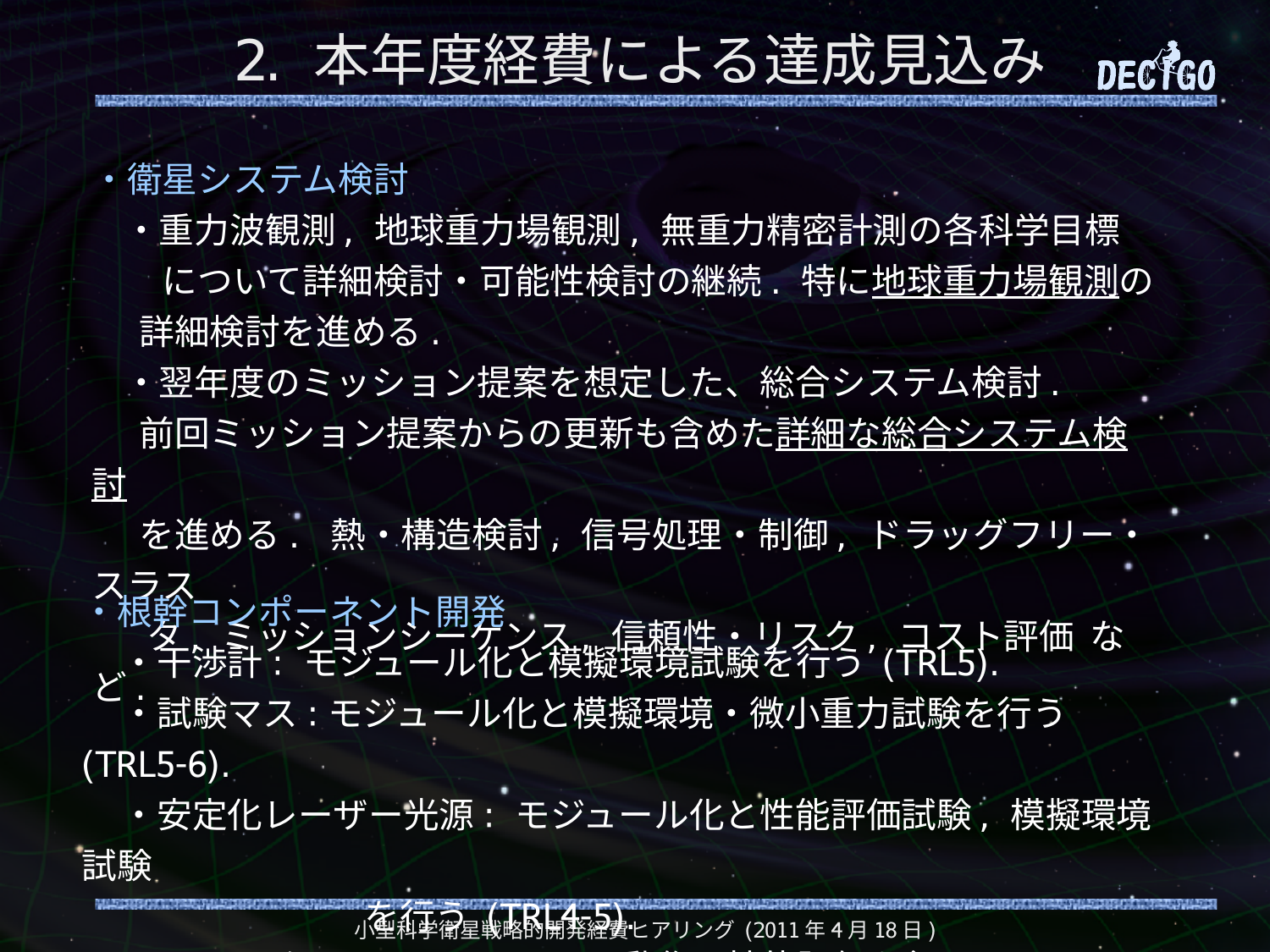

# 2. 本年度経費による達成見込み
・衛星システム検討
   ・重力波観測, 地球重力場観測, 無重力精密計測の各科学目標
　　について詳細検討・可能性検討の継続. 特に地球重力場観測の
     詳細検討を進める.
   ・翌年度のミッション提案を想定した、総合システム検討.
     前回ミッション提案からの更新も含めた詳細な総合システム検討
     を進める.  熱・構造検討, 信号処理・制御, ドラッグフリー・スラス
      タ, ミッションシーケンス, 信頼性・リスク, コスト評価  など.
・根幹コンポーネント開発
    ・干渉計: モジュール化と模擬環境試験を行う (TRL5).
    ・試験マス:モジュール化と模擬環境・微小重力試験を行う (TRL5-6).
    ・安定化レーザー光源: モジュール化と性能評価試験, 模擬環境試験
                                   を行う (TRL4-5).
　  ・スラスタ: スリットFEEPの動作・性能評価を行う (TRL 4).
小型科学衛星戦略的開発経費ヒアリング (2011年4月18日)